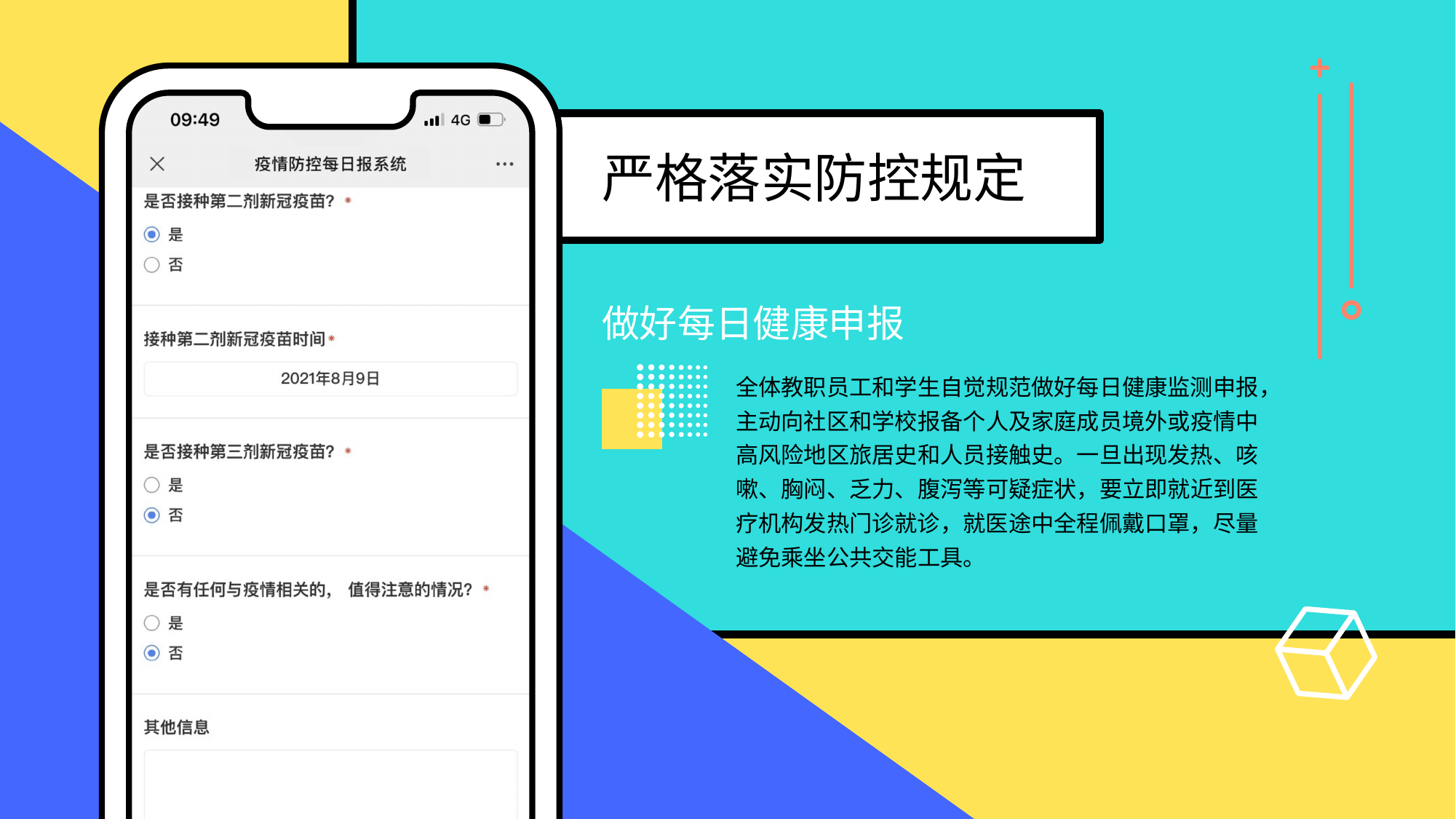

严格落实防控规定
做好每日健康申报

全体教职员工和学生自觉规范做好每日健康监测申报，主动向社区和学校报备个人及家庭成员境外或疫情中高风险地区旅居史和人员接触史。一旦出现发热、咳嗽、胸闷、乏力、腹泻等可疑症状，要立即就近到医疗机构发热门诊就诊，就医途中全程佩戴口罩，尽量避免乘坐公共交能工具。